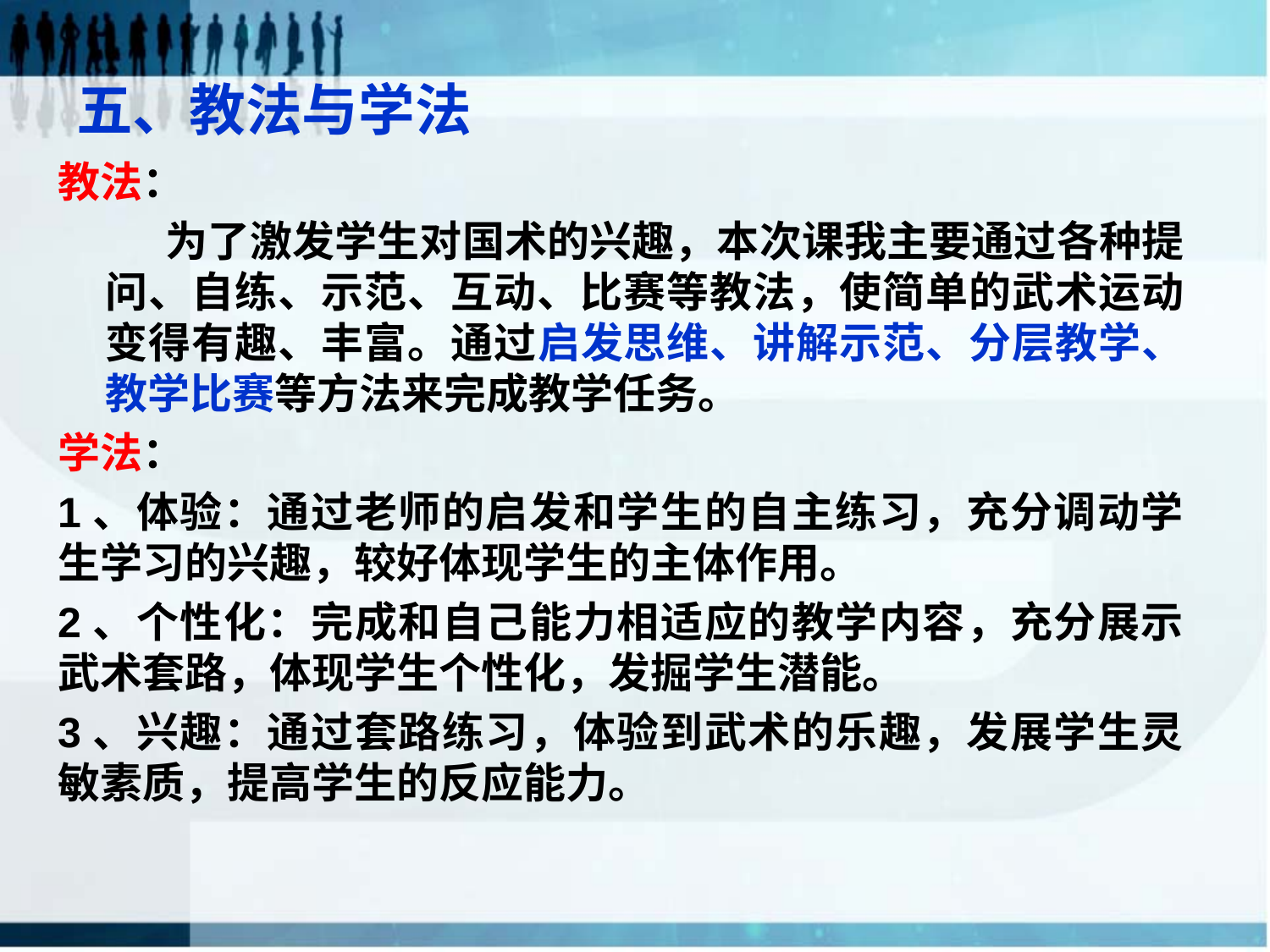

# 五、教法与学法
教法：
          为了激发学生对国术的兴趣，本次课我主要通过各种提问、自练、示范、互动、比赛等教法，使简单的武术运动变得有趣、丰富。通过启发思维、讲解示范、分层教学、教学比赛等方法来完成教学任务。
学法：
1、体验：通过老师的启发和学生的自主练习，充分调动学生学习的兴趣，较好体现学生的主体作用。
2、个性化：完成和自己能力相适应的教学内容，充分展示武术套路，体现学生个性化，发掘学生潜能。
3、兴趣：通过套路练习，体验到武术的乐趣，发展学生灵敏素质，提高学生的反应能力。